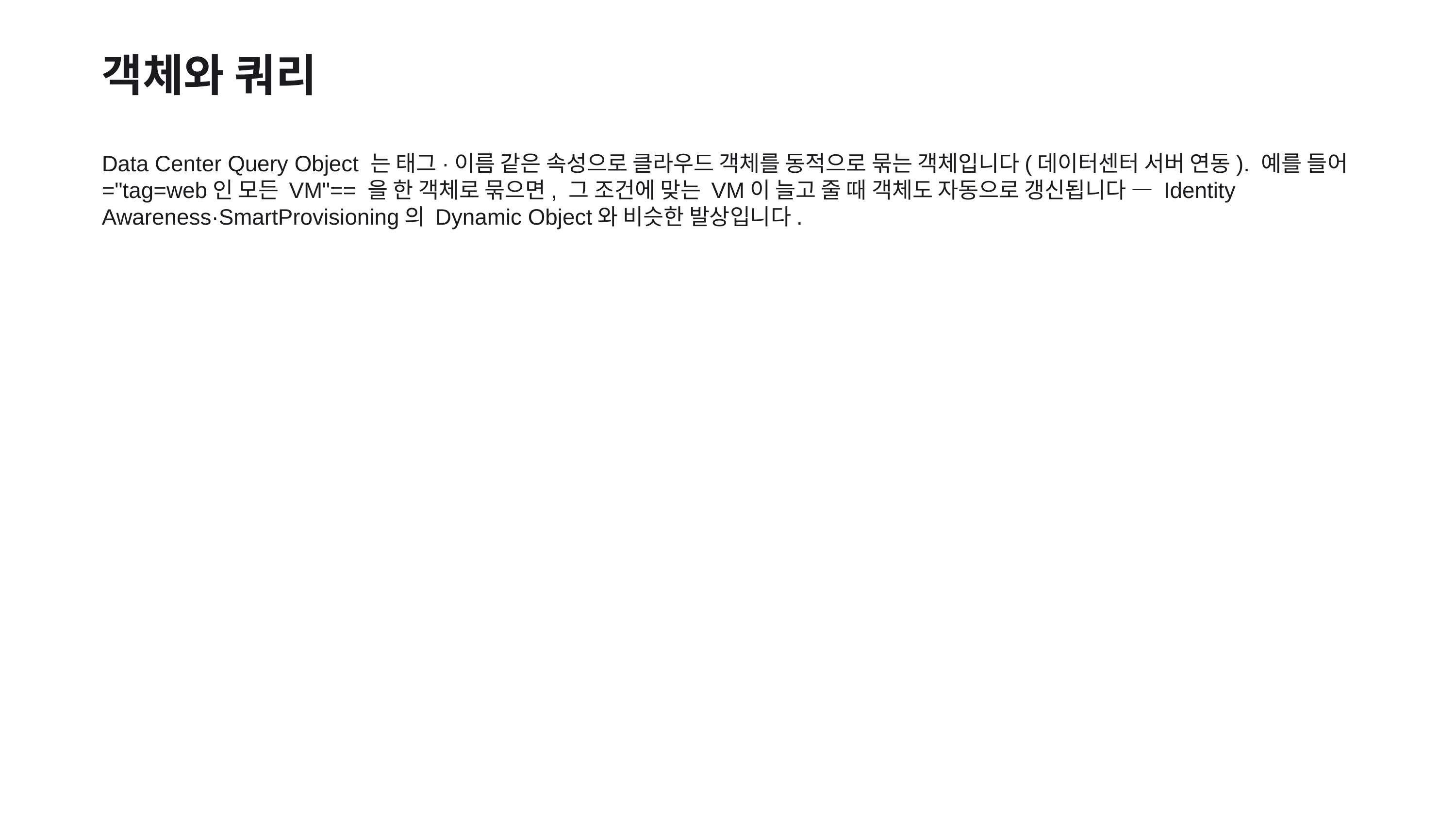

객체와 쿼리
Data Center Query Object 는 태그·이름 같은 속성으로 클라우드 객체를 동적으로 묶는 객체입니다(데이터센터 서버 연동). 예를 들어 ="tag=web인 모든 VM"== 을 한 객체로 묶으면, 그 조건에 맞는 VM이 늘고 줄 때 객체도 자동으로 갱신됩니다 — Identity Awareness·SmartProvisioning의 Dynamic Object와 비슷한 발상입니다.